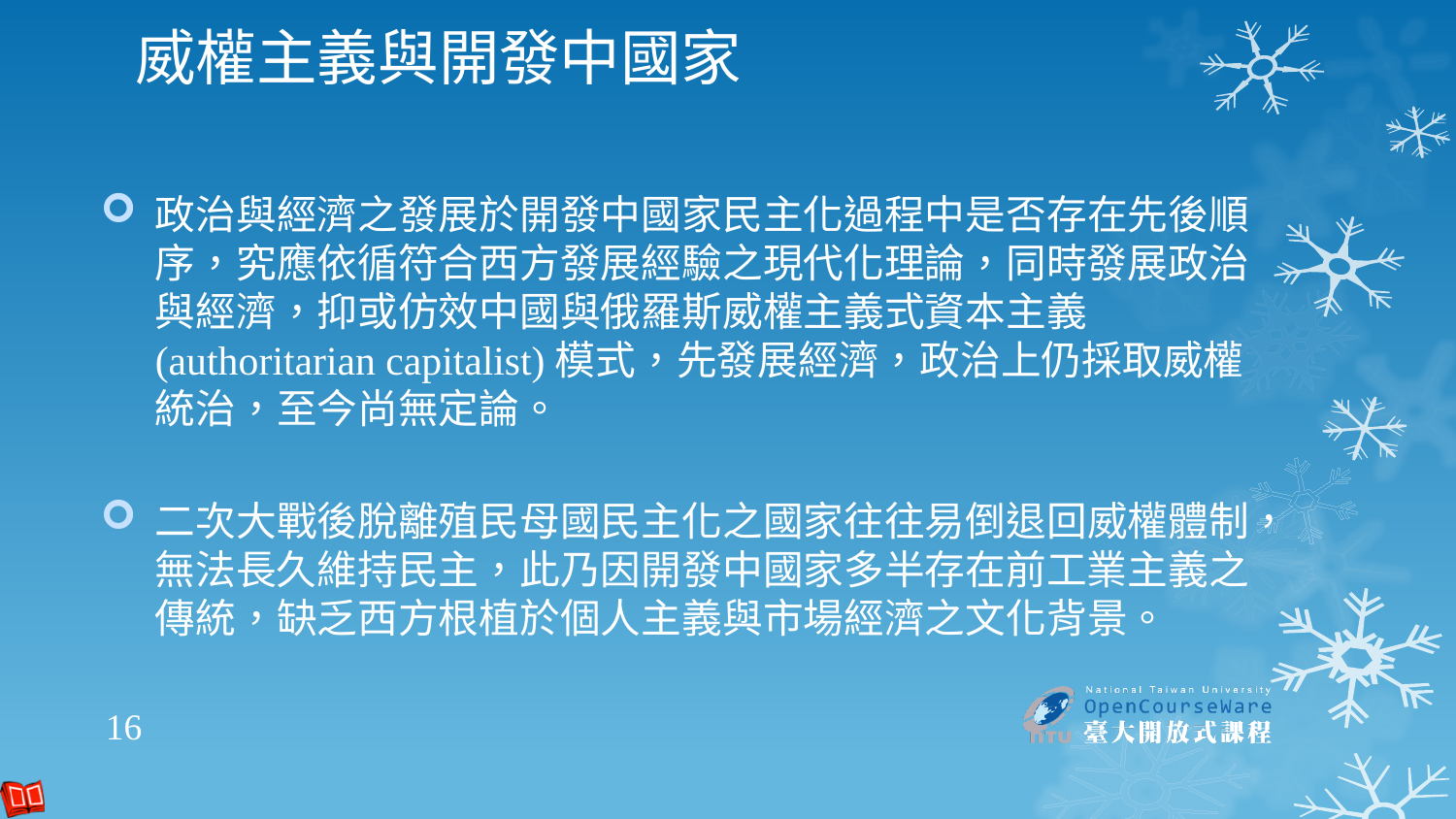

# 威權主義與開發中國家
政治與經濟之發展於開發中國家民主化過程中是否存在先後順序，究應依循符合西方發展經驗之現代化理論，同時發展政治與經濟，抑或仿效中國與俄羅斯威權主義式資本主義(authoritarian capitalist)模式，先發展經濟，政治上仍採取威權統治，至今尚無定論。

二次大戰後脫離殖民母國民主化之國家往往易倒退回威權體制，無法長久維持民主，此乃因開發中國家多半存在前工業主義之傳統，缺乏西方根植於個人主義與市場經濟之文化背景。

16